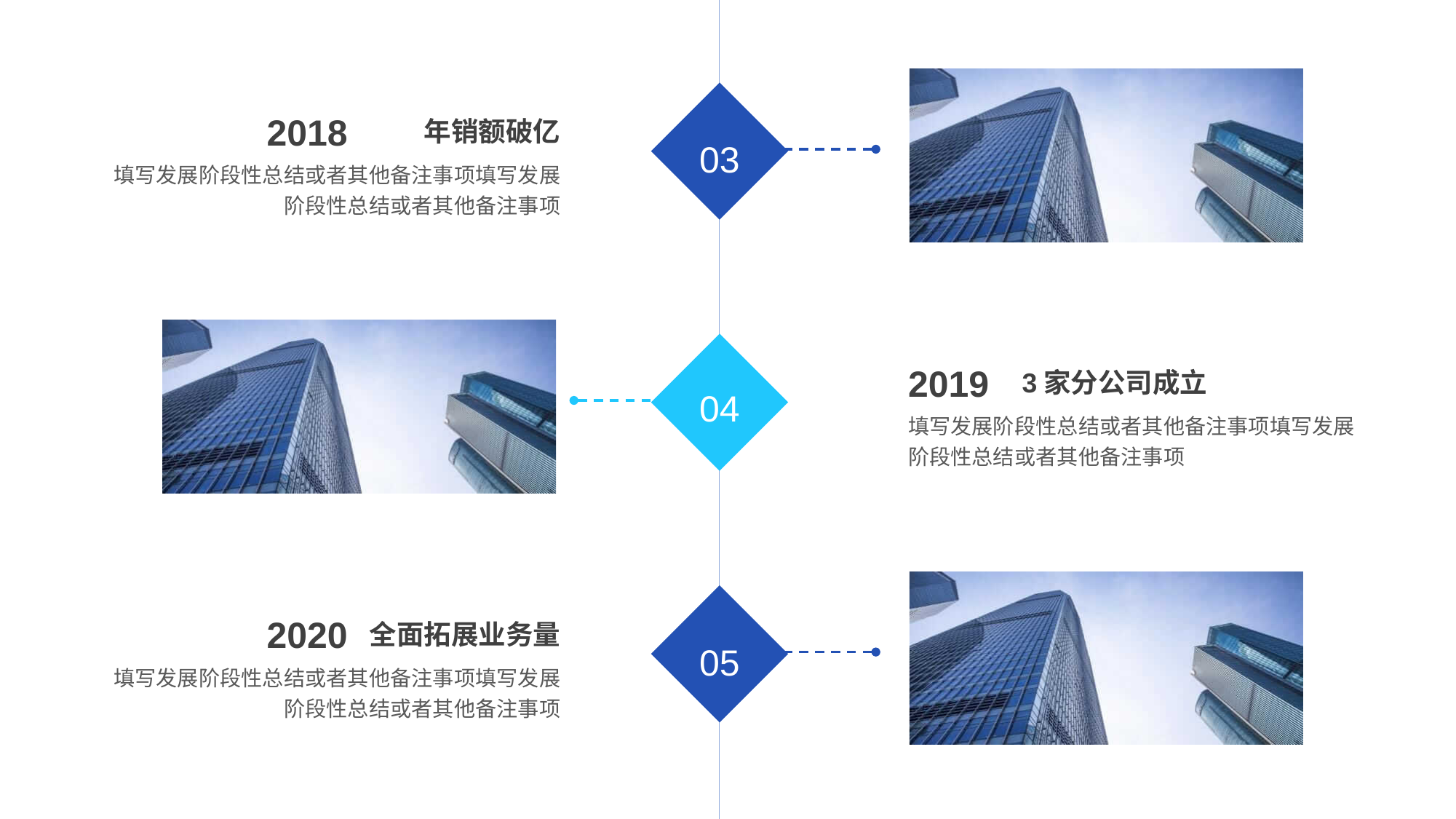

萌芽期

2018
年销额破亿
填写发展阶段性总结或者其他备注事项填写发展阶段性总结或者其他备注事项
03

2019
3家分公司成立
填写发展阶段性总结或者其他备注事项填写发展阶段性总结或者其他备注事项
04

2020
全面拓展业务量
填写发展阶段性总结或者其他备注事项填写发展阶段性总结或者其他备注事项
05